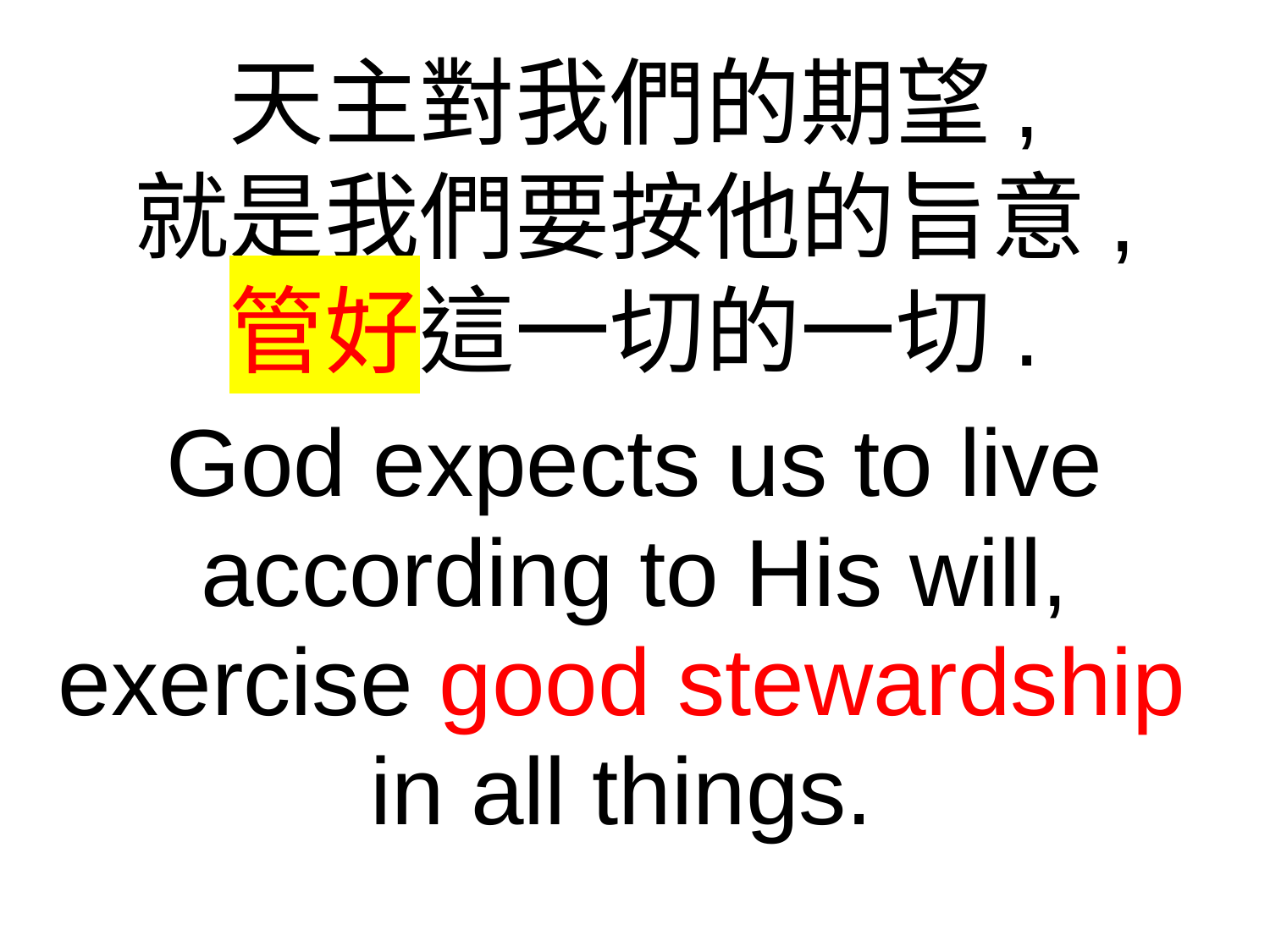

天主對我們的期望,
就是我們要按他的旨意,
管好這一切的一切.
God expects us to live according to His will, exercise good stewardship
in all things.